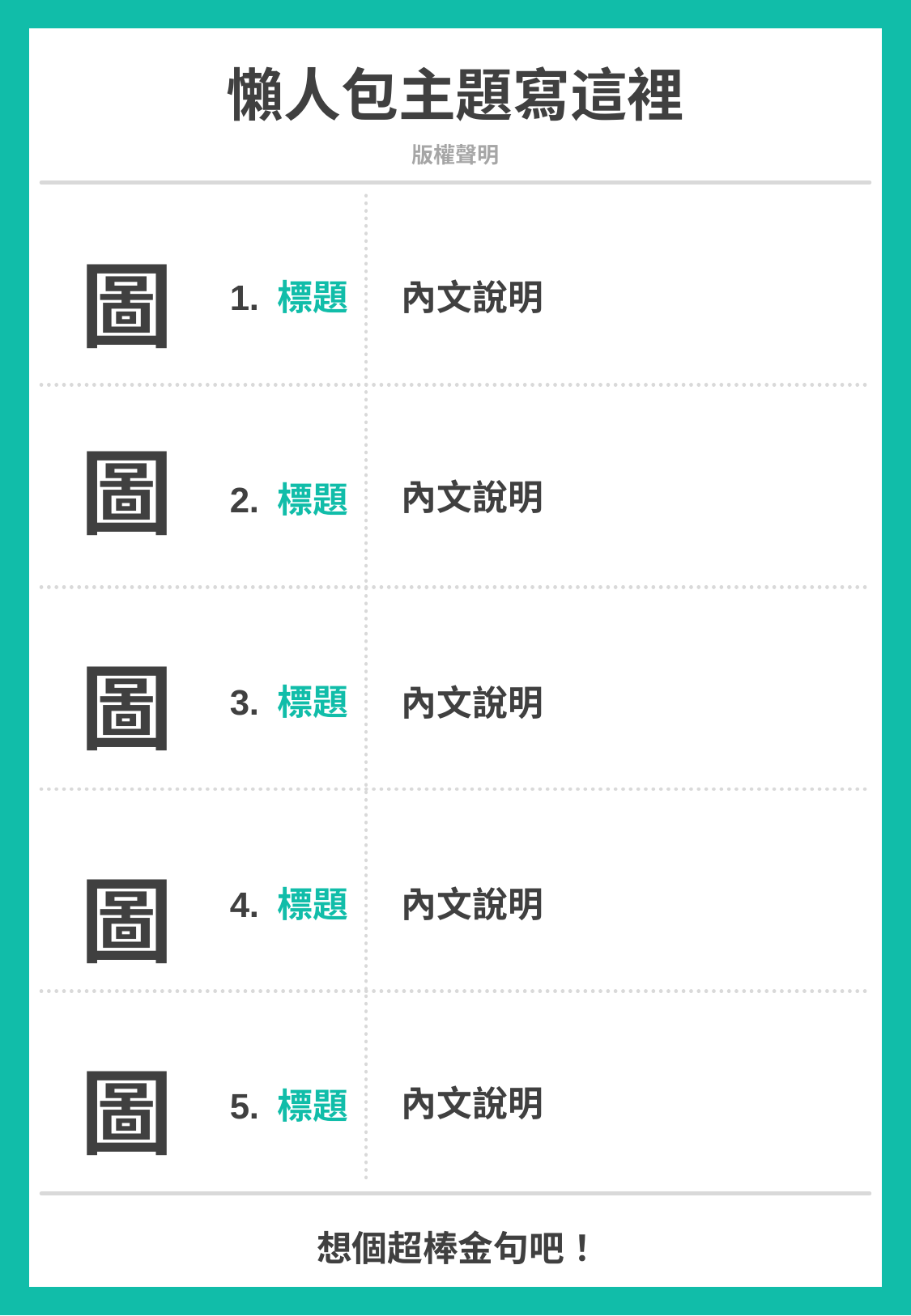

懶人包主題寫這裡

版權聲明
圖
1. 標題
內文說明
圖
內文說明
2. 標題
圖
3. 標題
內文說明
圖
4. 標題
內文說明
圖
內文說明
5. 標題
想個超棒金句吧！